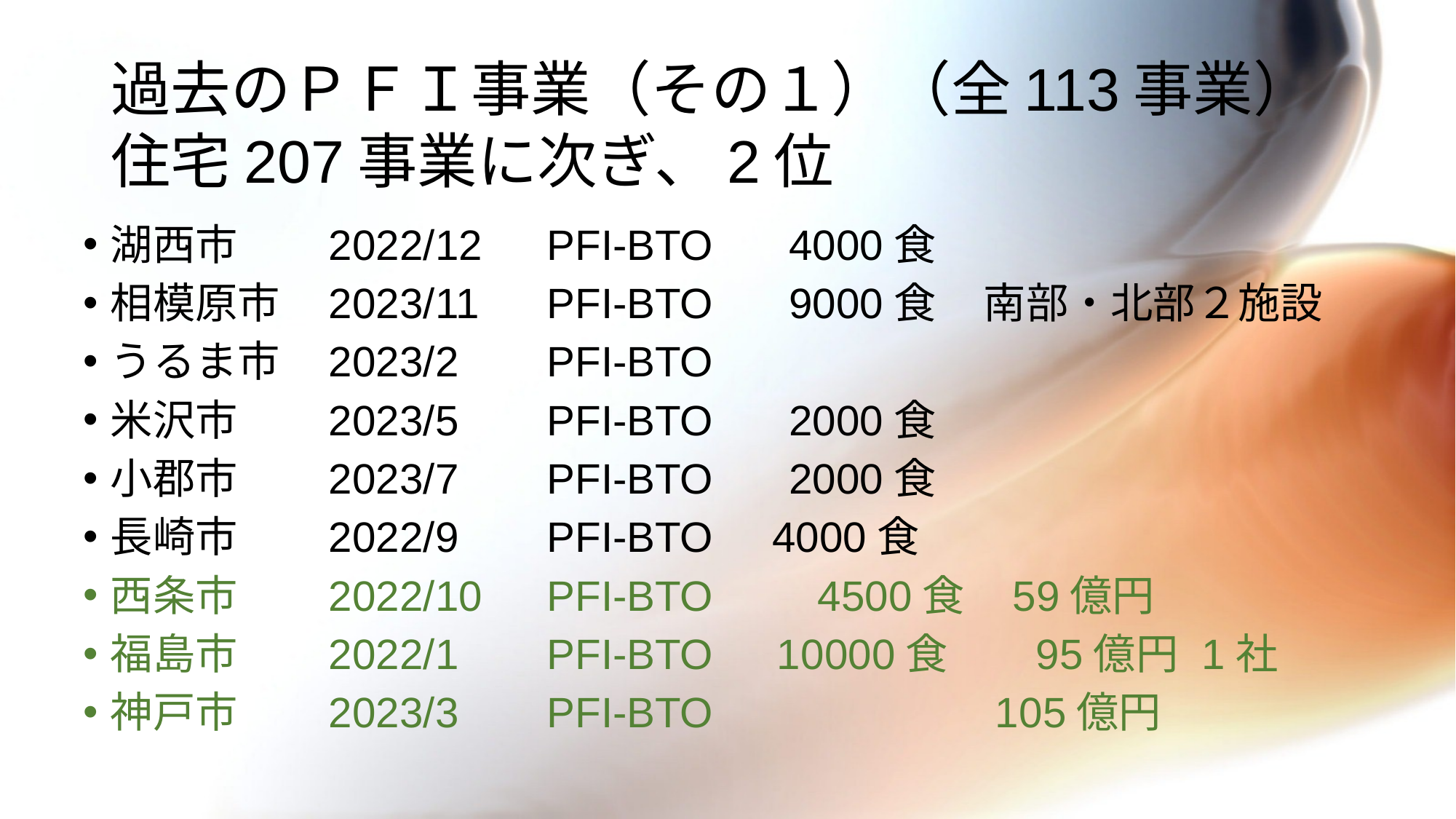

# 過去のＰＦＩ事業（その１）（全113事業） 住宅207事業に次ぎ、2位
湖西市	2022/12	PFI-BTO	  4000食
相模原市	2023/11	PFI-BTO  	  9000食	南部・北部２施設
うるま市	2023/2	PFI-BTO
米沢市	2023/5	PFI-BTO	  2000食
小郡市	2023/7	PFI-BTO	  2000食
長崎市	2022/9	PFI-BTO     4000食
西条市	2022/10	PFI-BTO	　4500食	  59億円
福島市	2022/1	PFI-BTO	 10000食	　95億円	1社
神戸市	2023/3	PFI-BTO	  		 105億円